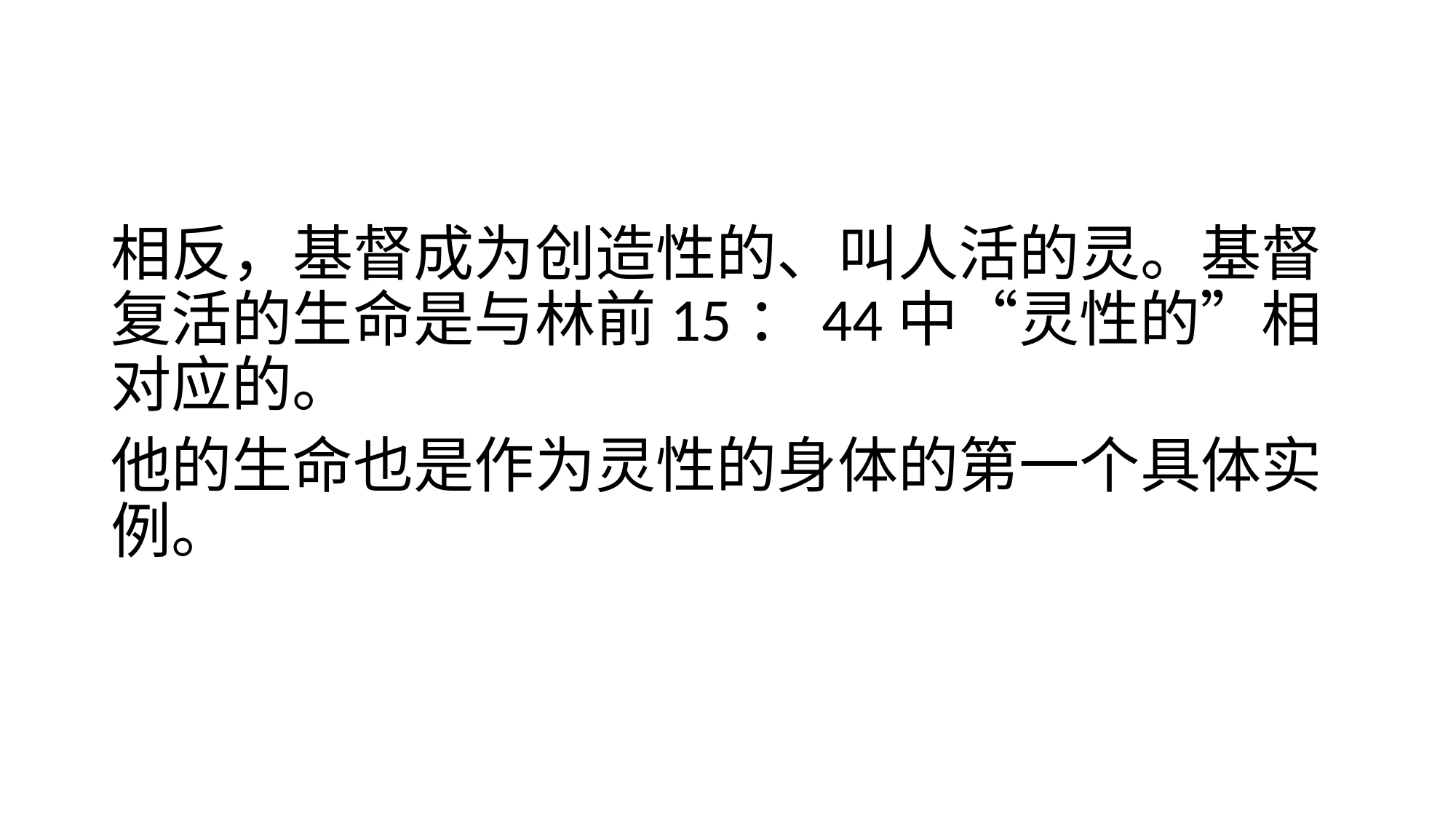

#
相反，基督成为创造性的、叫人活的灵。基督复活的生命是与林前15：44中“灵性的”相对应的。
他的生命也是作为灵性的身体的第一个具体实例。